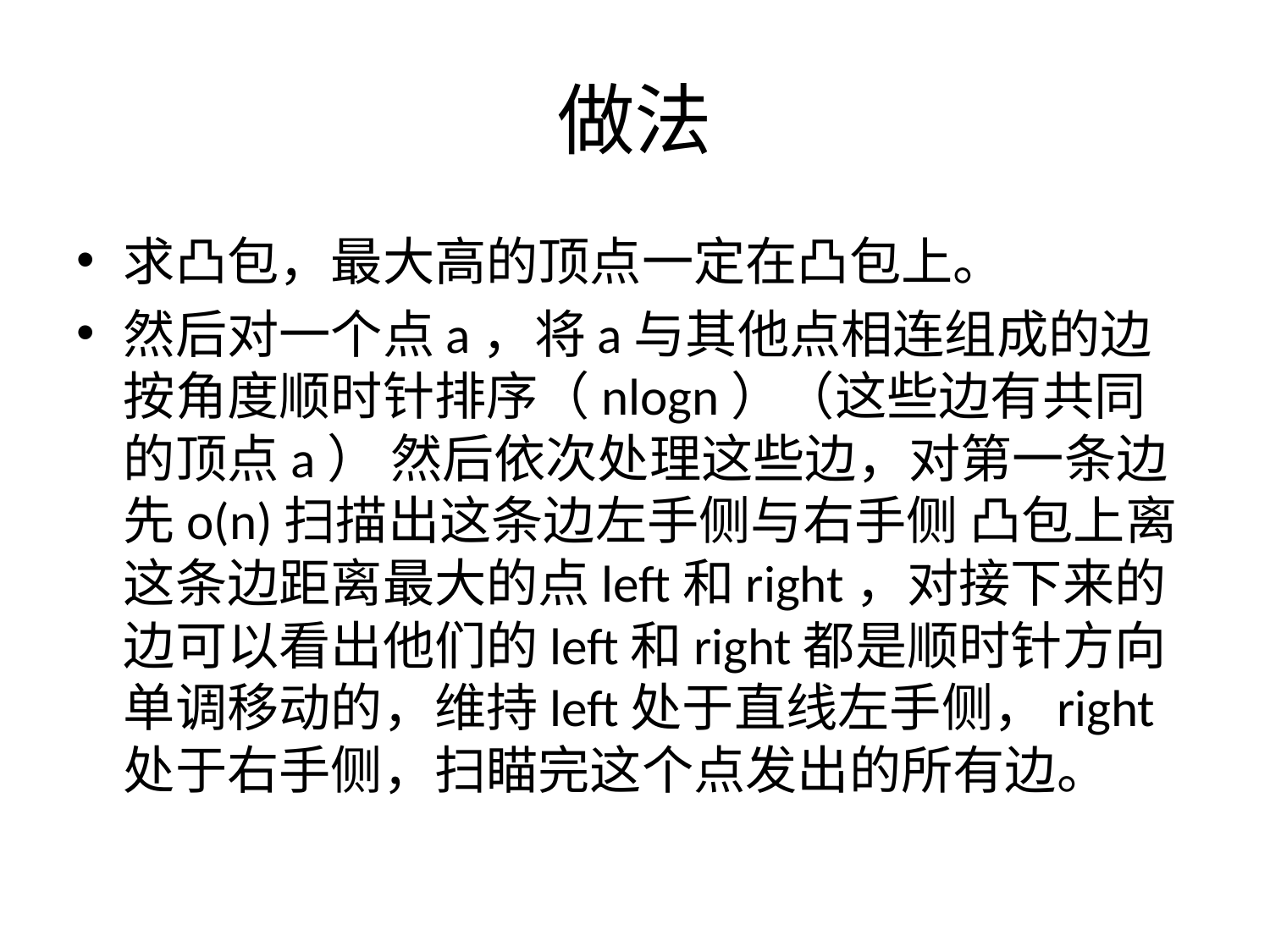

# 做法
求凸包，最大高的顶点一定在凸包上。
然后对一个点a，将a与其他点相连组成的边按角度顺时针排序（nlogn）（这些边有共同的顶点a） 然后依次处理这些边，对第一条边先o(n)扫描出这条边左手侧与右手侧 凸包上离这条边距离最大的点left和right，对接下来的边可以看出他们的left和right都是顺时针方向单调移动的，维持left处于直线左手侧，right处于右手侧，扫瞄完这个点发出的所有边。